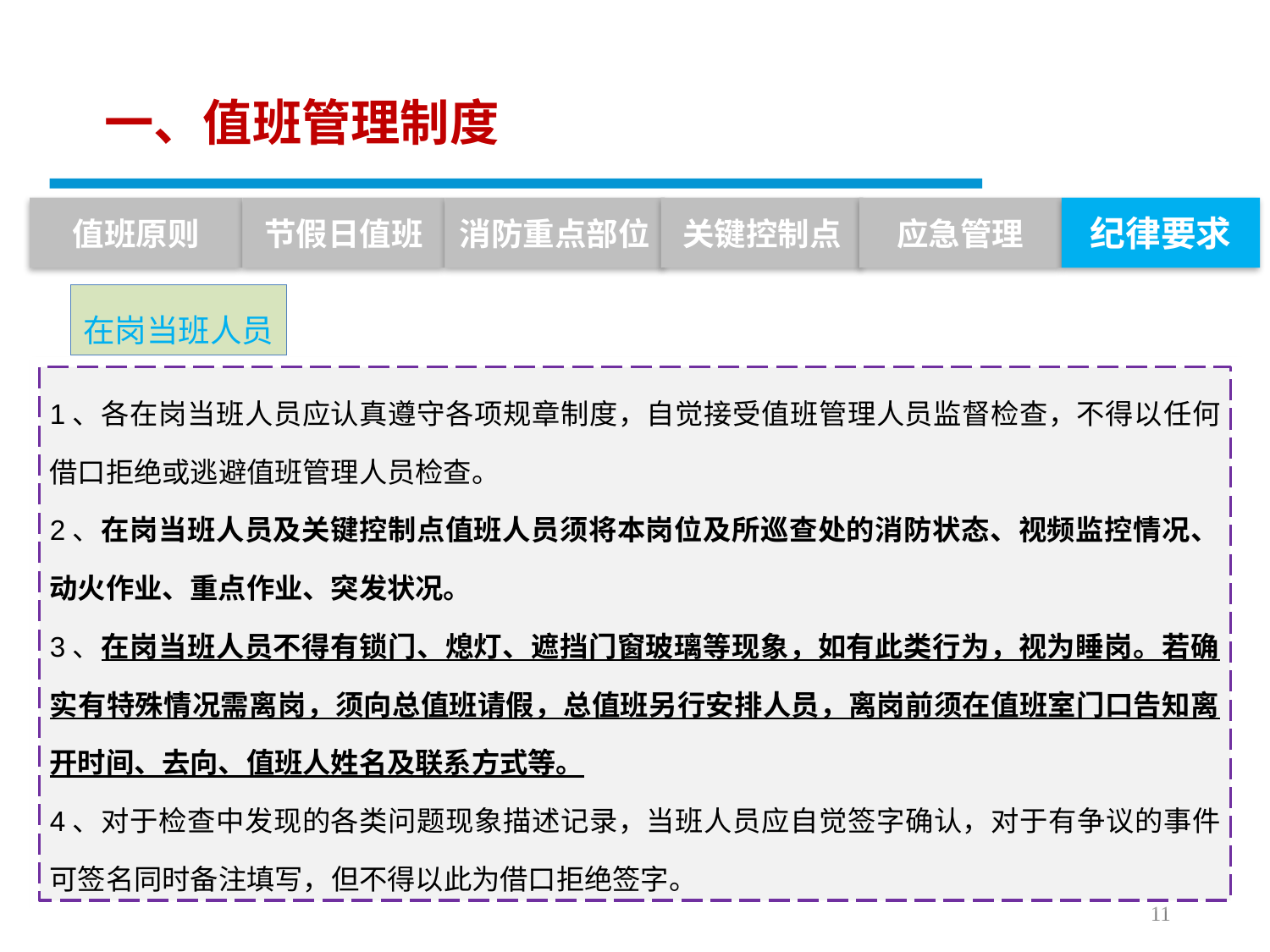

一、值班管理制度
值班原则
节假日值班
消防重点部位
关键控制点
应急管理
纪律要求
在岗当班人员
1、各在岗当班人员应认真遵守各项规章制度，自觉接受值班管理人员监督检查，不得以任何借口拒绝或逃避值班管理人员检查。
2、在岗当班人员及关键控制点值班人员须将本岗位及所巡查处的消防状态、视频监控情况、动火作业、重点作业、突发状况。
3、在岗当班人员不得有锁门、熄灯、遮挡门窗玻璃等现象，如有此类行为，视为睡岗。若确实有特殊情况需离岗，须向总值班请假，总值班另行安排人员，离岗前须在值班室门口告知离开时间、去向、值班人姓名及联系方式等。
4、对于检查中发现的各类问题现象描述记录，当班人员应自觉签字确认，对于有争议的事件可签名同时备注填写，但不得以此为借口拒绝签字。